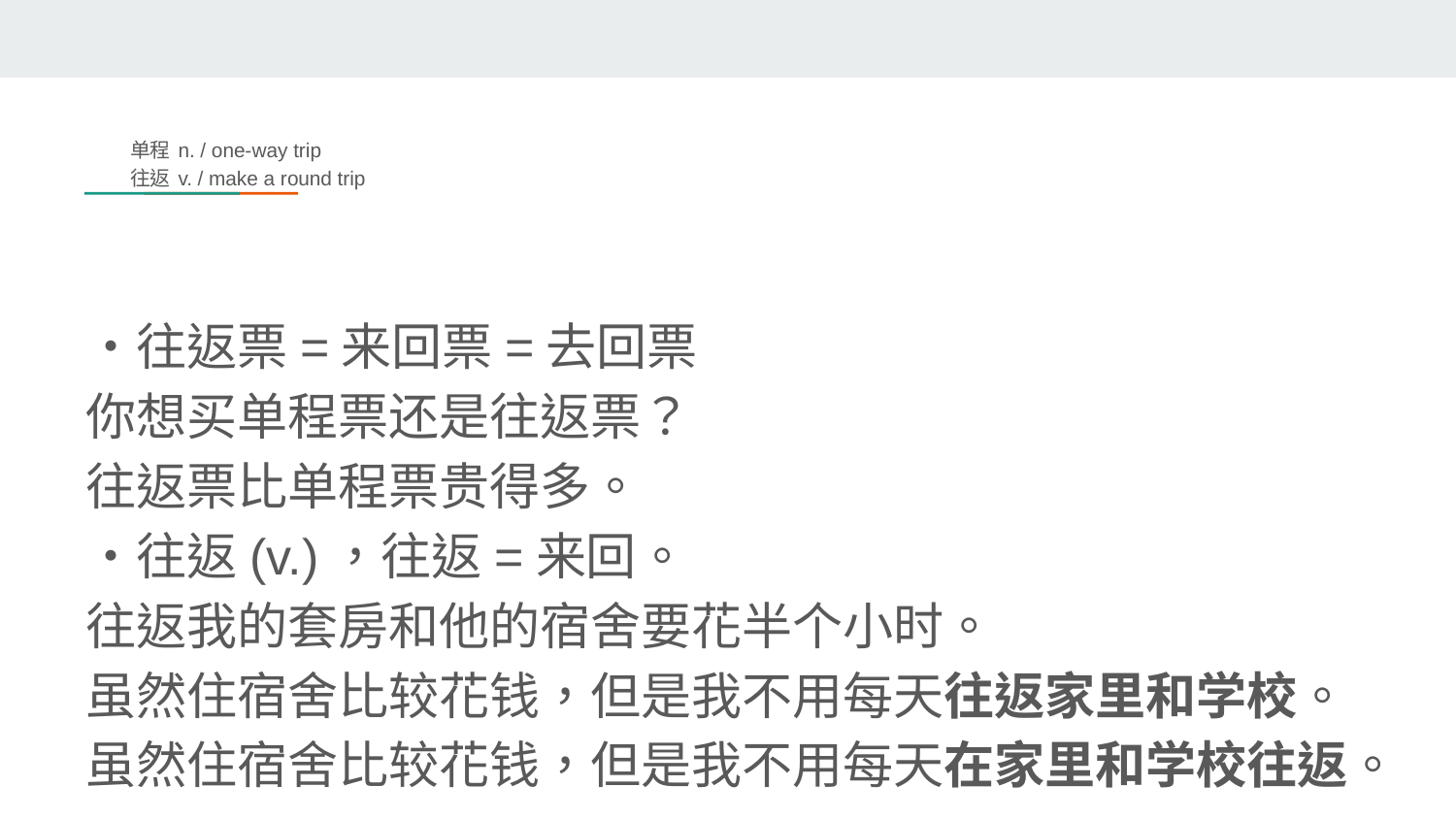

# 单程 n. / one-way trip
往返 v. / make a round trip

・往返票=来回票=去回票
你想买单程票还是往返票？
往返票比单程票贵得多。
・往返(v.)，往返=来回。
往返我的套房和他的宿舍要花半个小时。
虽然住宿舍比较花钱，但是我不用每天往返家里和学校。
虽然住宿舍比较花钱，但是我不用每天在家里和学校往返。